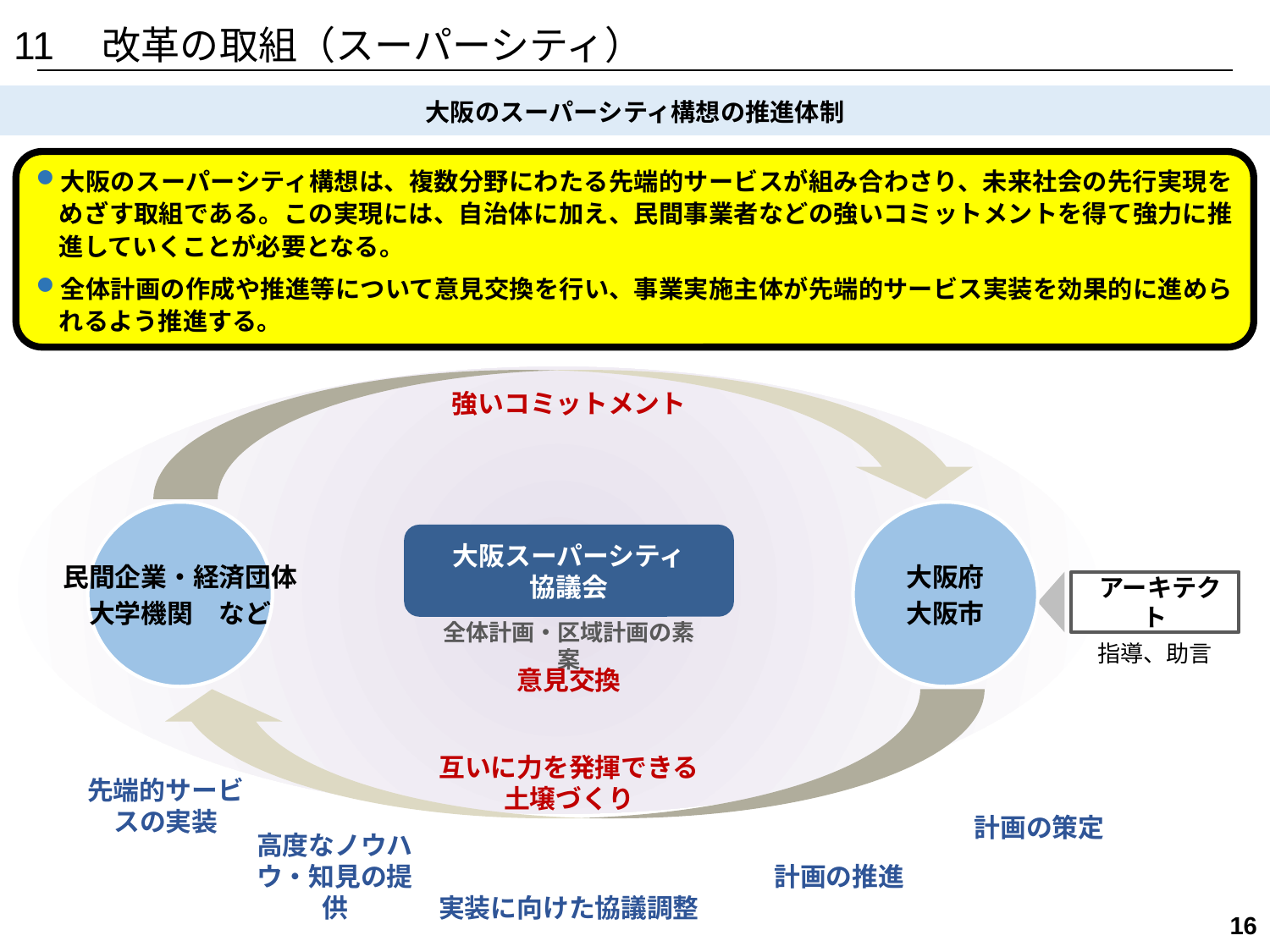

11　改革の取組（スーパーシティ）
# 大阪のスーパーシティ構想の推進体制
大阪のスーパーシティ構想は、複数分野にわたる先端的サービスが組み合わさり、未来社会の先行実現をめざす取組である。この実現には、自治体に加え、民間事業者などの強いコミットメントを得て強力に推進していくことが必要となる。
全体計画の作成や推進等について意見交換を行い、事業実施主体が先端的サービス実装を効果的に進められるよう推進する。

強いコミットメント
民間企業・経済団体
大学機関　など
大阪府
大阪市
大阪スーパーシティ
協議会
 アーキテクト
指導、助言

全体計画・区域計画の素案
意見交換

互いに力を発揮できる
土壌づくり
先端的サービスの実装
計画の策定
高度なノウハウ・知見の提供
計画の推進
実装に向けた協議調整
16